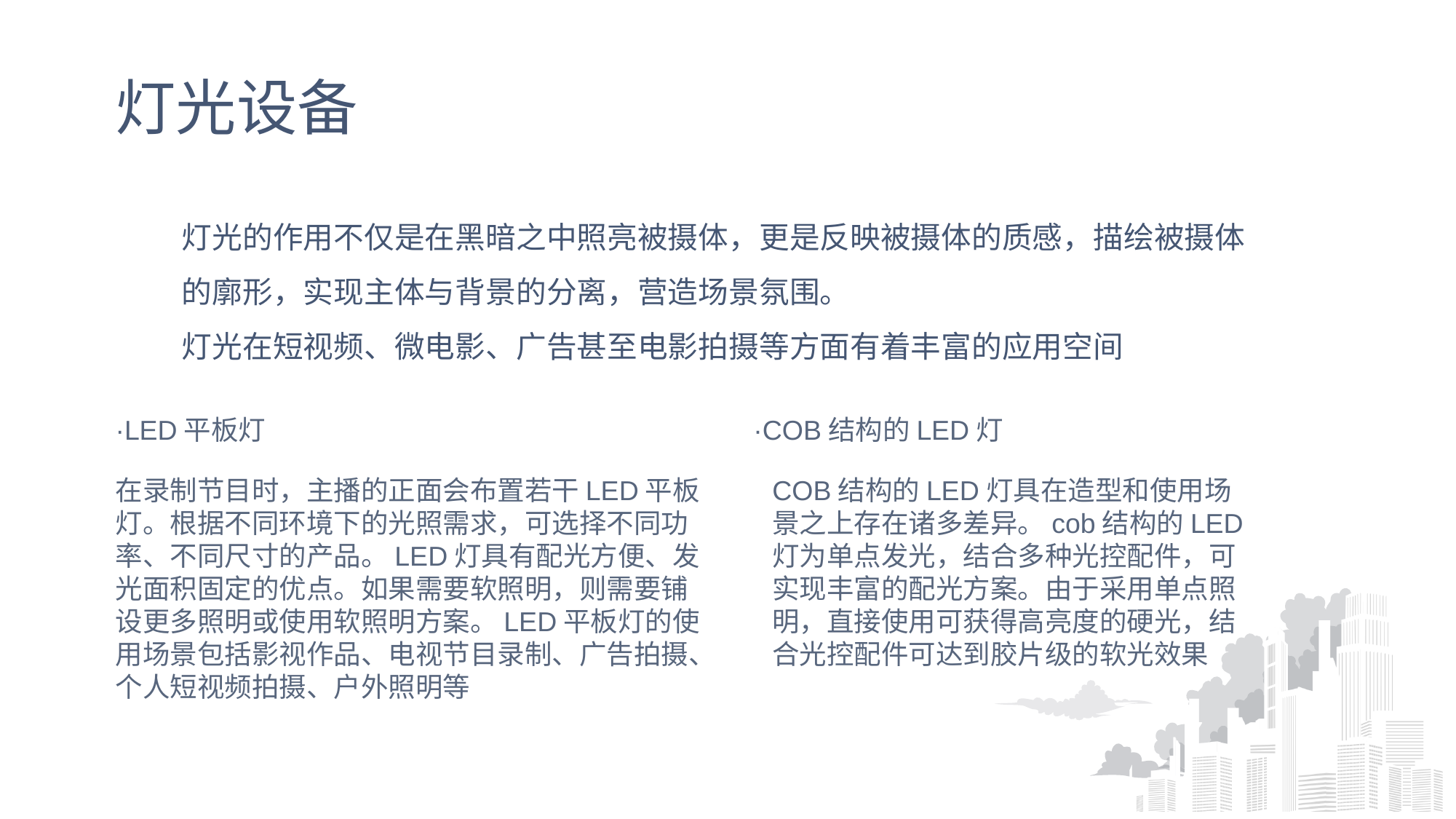

# 灯光设备
灯光的作用不仅是在黑暗之中照亮被摄体，更是反映被摄体的质感，描绘被摄体的廓形，实现主体与背景的分离，营造场景氛围。
灯光在短视频、微电影、广告甚至电影拍摄等方面有着丰富的应用空间
·LED平板灯
·COB结构的LED灯
在录制节目时，主播的正面会布置若干LED平板灯。根据不同环境下的光照需求，可选择不同功率、不同尺寸的产品。LED灯具有配光方便、发光面积固定的优点。如果需要软照明，则需要铺设更多照明或使用软照明方案。LED平板灯的使用场景包括影视作品、电视节目录制、广告拍摄、个人短视频拍摄、户外照明等
COB结构的LED灯具在造型和使用场景之上存在诸多差异。cob结构的LED灯为单点发光，结合多种光控配件，可实现丰富的配光方案。由于采用单点照明，直接使用可获得高亮度的硬光，结合光控配件可达到胶片级的软光效果